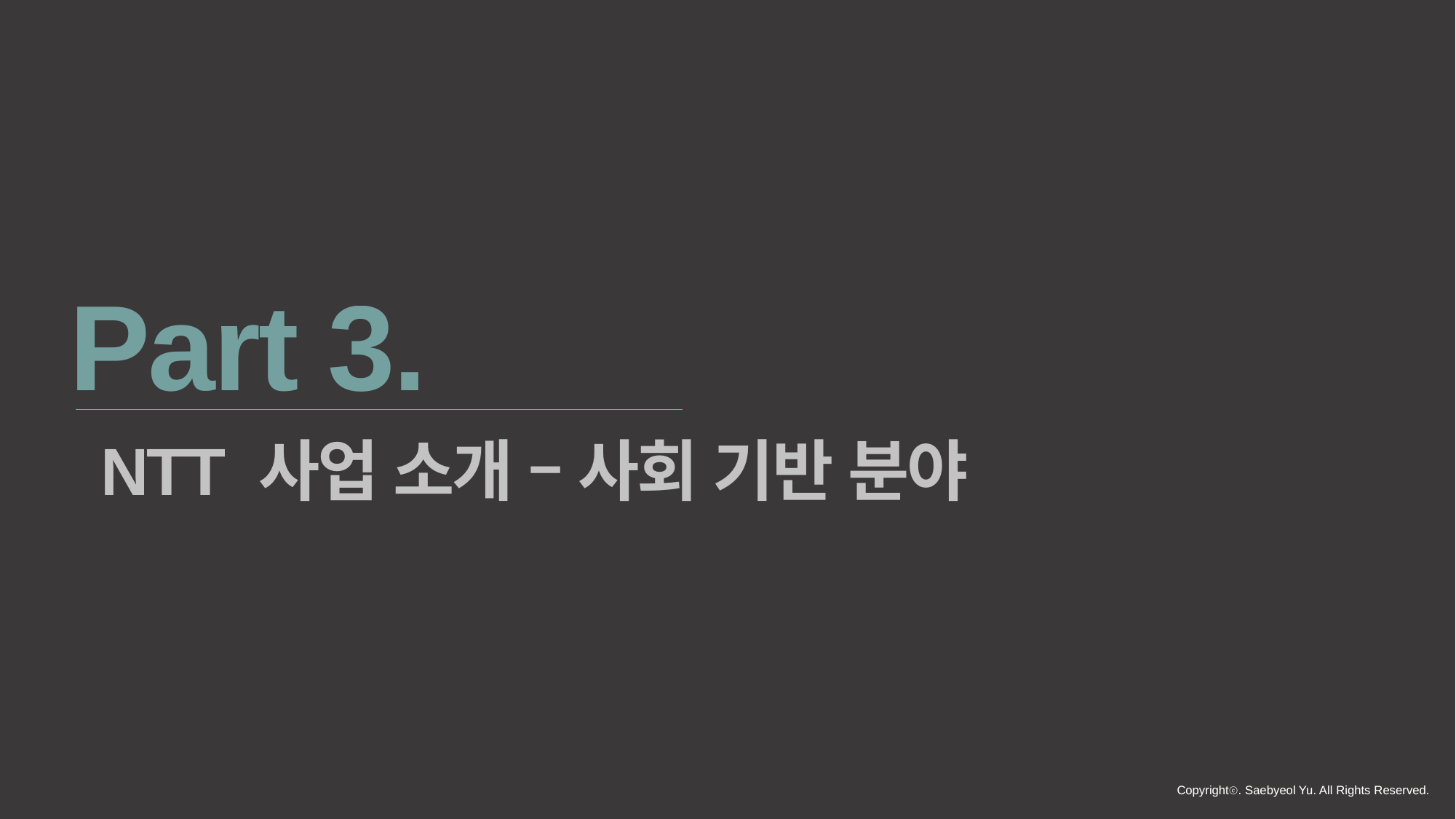

Part 3.
NTT 사업 소개 – 사회 기반 분야

Copyrightⓒ. Saebyeol Yu. All Rights Reserved.